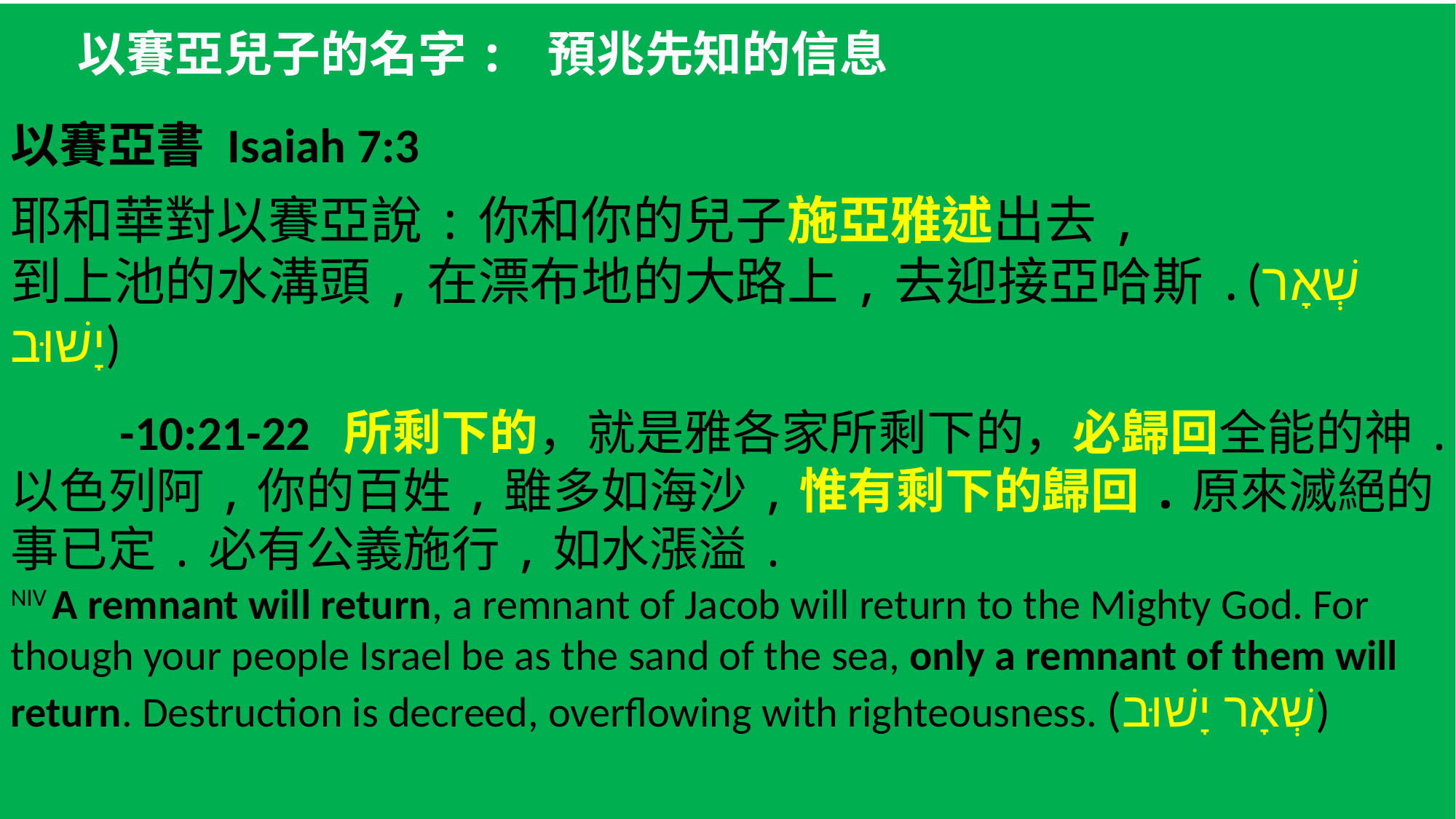

以賽亞兒子的名字: 預兆先知的信息

以賽亞書 Isaiah 7:3

耶和華對以賽亞說:你和你的兒子施亞雅述出去,
到上池的水溝頭,在漂布地的大路上,去迎接亞哈斯.(שְׁאָר יָשׁוּב)

          -10:21-22  ‎所剩下的，就是雅各家所剩下的，必歸回全能的神.以色列阿,你的百姓,雖多如海沙,惟有剩下的歸回.原來滅絕的事已定.必有公義施行,如水漲溢.
NIV A remnant will return, a remnant of Jacob will return to the Mighty God. For though your people Israel be as the sand of the sea, only a remnant of them will return. Destruction is decreed, overflowing with righteousness. (שְׁאָר יָשׁוּב)

).